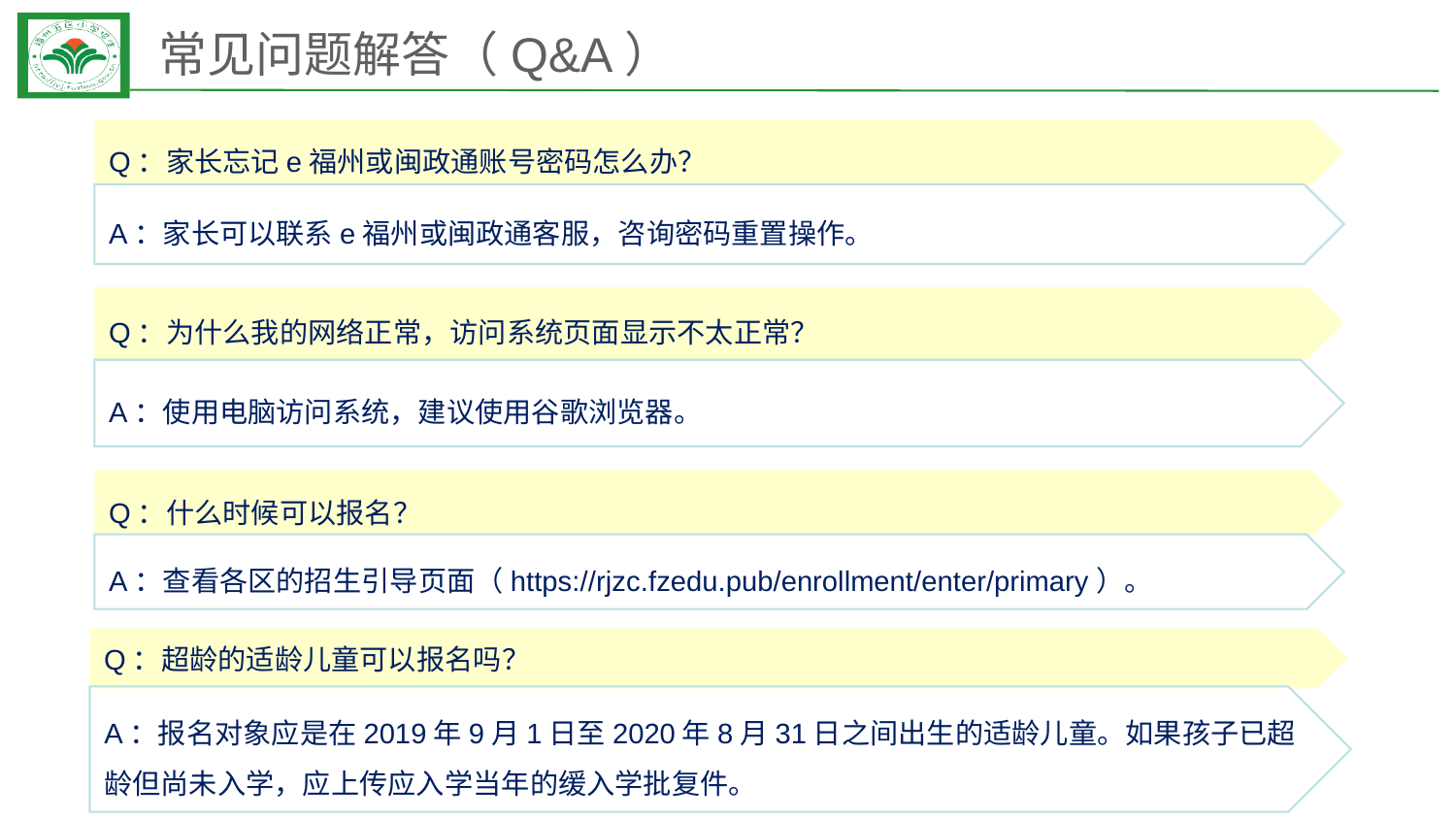

# 常见问题解答（Q&A）
Q：家长忘记e福州或闽政通账号密码怎么办？
A：家长可以联系e福州或闽政通客服，咨询密码重置操作。
Q：为什么我的网络正常，访问系统页面显示不太正常？
A：使用电脑访问系统，建议使用谷歌浏览器。
Q：什么时候可以报名？
A：查看各区的招生引导页面（https://rjzc.fzedu.pub/enrollment/enter/primary）。
Q：超龄的适龄儿童可以报名吗？
A：报名对象应是在2019年9月1日至2020年8月31日之间出生的适龄儿童。如果孩子已超龄但尚未入学，应上传应入学当年的缓入学批复件。